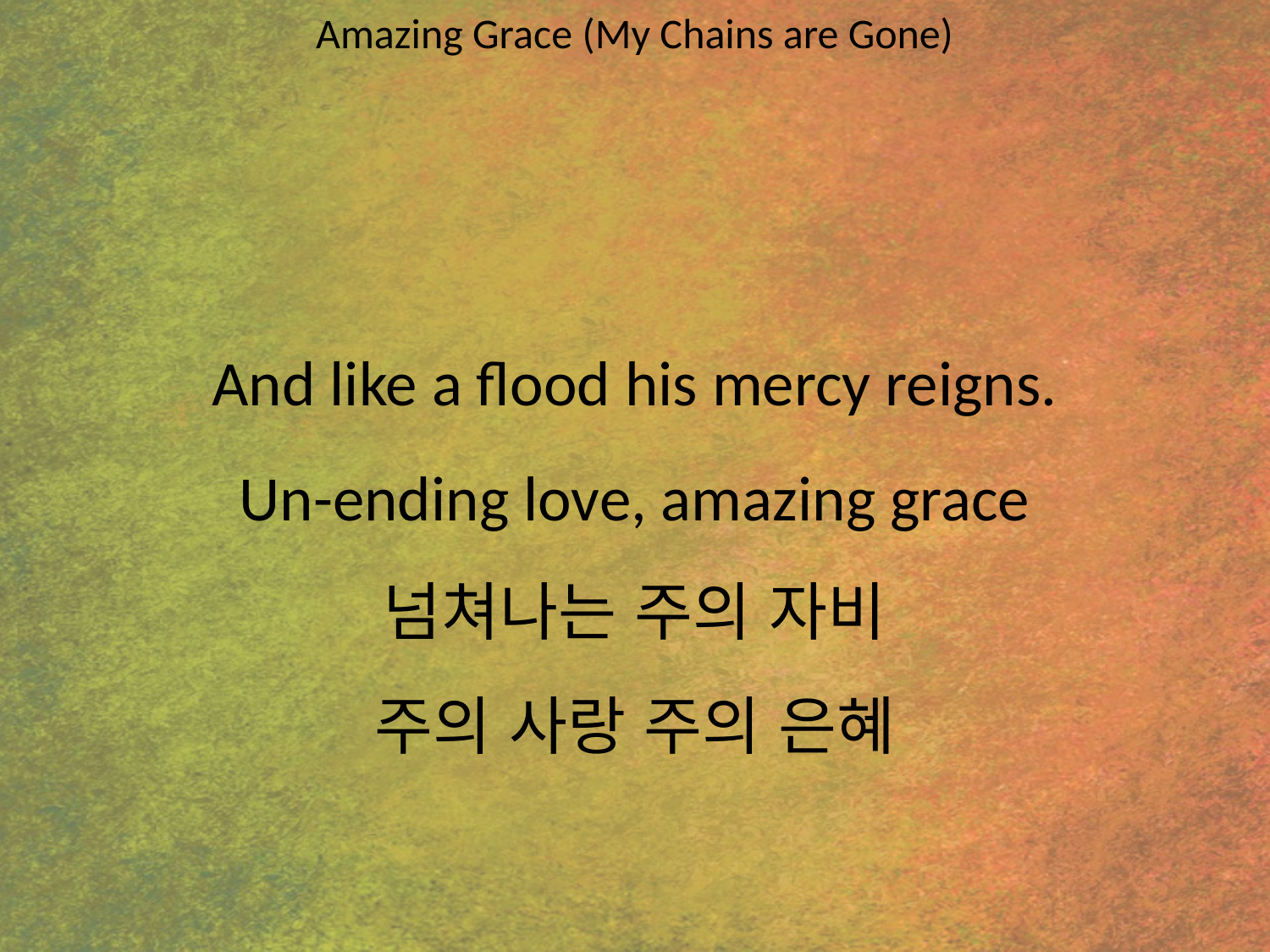

Amazing Grace (My Chains are Gone)
#
And like a flood his mercy reigns.
Un-ending love, amazing grace
넘쳐나는 주의 자비
주의 사랑 주의 은혜